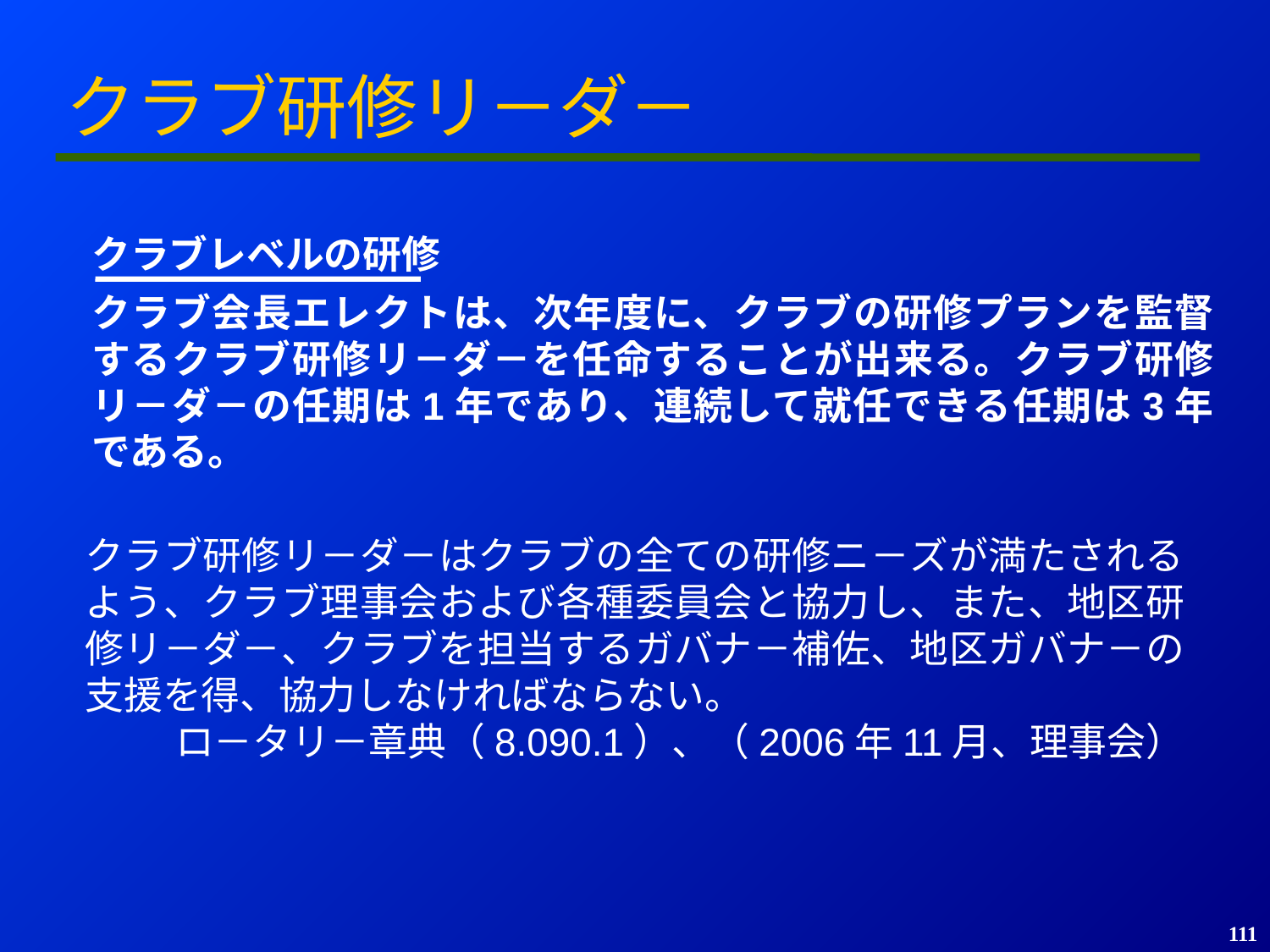

クラブ研修リ－ダ－

クラブレベルの研修
クラブ会長エレクトは、次年度に、クラブの研修プランを監督するクラブ研修リ－ダ－を任命することが出来る。クラブ研修リ－ダ－の任期は1年であり、連続して就任できる任期は3年である。

クラブ研修リ－ダ－はクラブの全ての研修ニ－ズが満たされるよう、クラブ理事会および各種委員会と協力し、また、地区研修リ－ダ－、クラブを担当するガバナ－補佐、地区ガバナ－の支援を得、協力しなければならない。
ロ－タリ－章典（8.090.1）、（2006年11月、理事会）
111